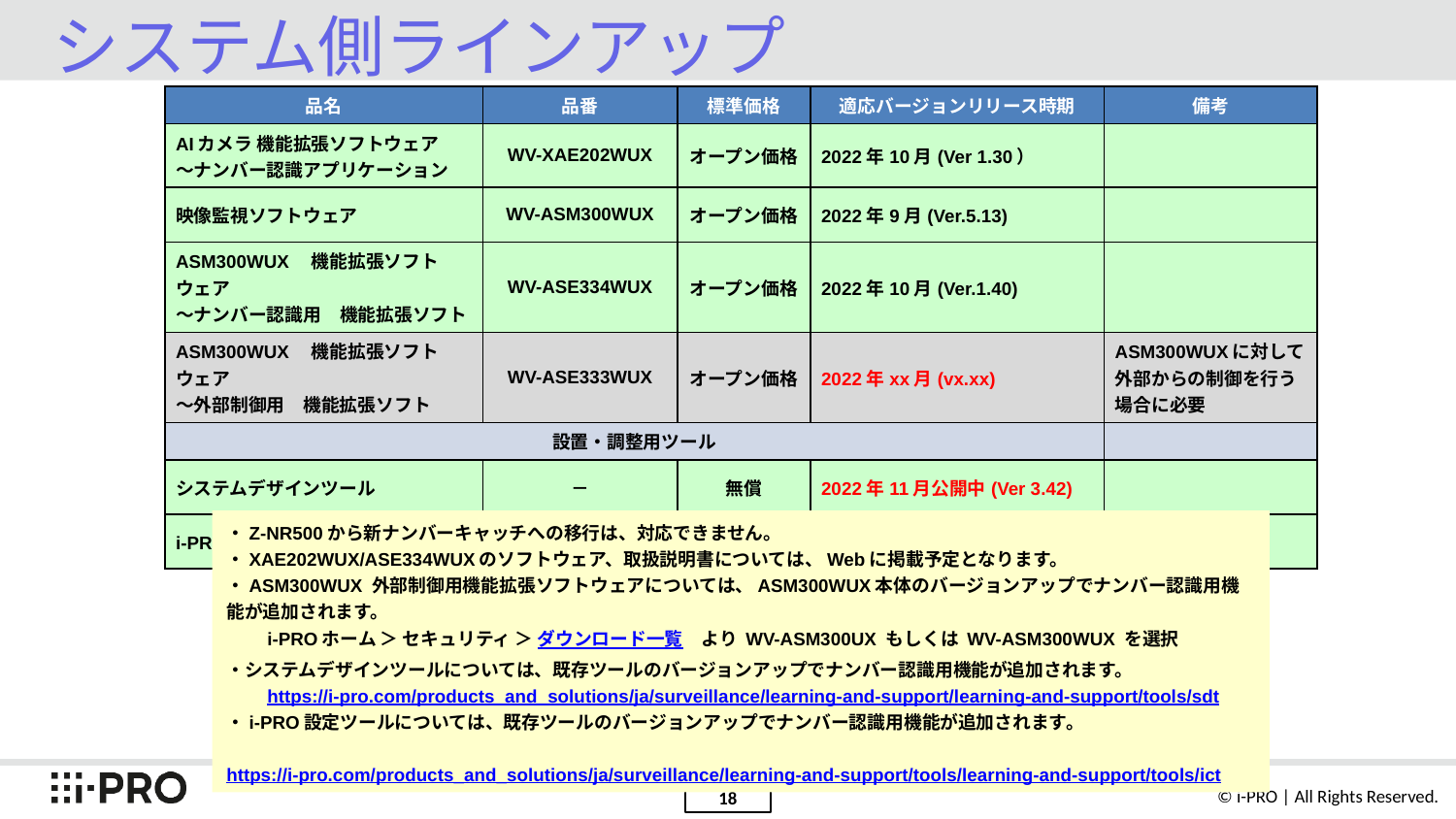

# システム側ラインアップ
| 品名 | 品番 | 標準価格 | 適応バージョンリリース時期 | 備考 |
| --- | --- | --- | --- | --- |
| AIカメラ 機能拡張ソフトウェア ～ナンバー認識アプリケーション | WV-XAE202WUX | オープン価格 | 2022年10月(Ver 1.30） |  |
| 映像監視ソフトウェア | WV-ASM300WUX | オープン価格 | 2022年9月(Ver.5.13) |  |
| ASM300WUX　機能拡張ソフトウェア ～ナンバー認識用　機能拡張ソフト | WV-ASE334WUX | オープン価格 | 2022年10月(Ver.1.40) |  |
| ASM300WUX　機能拡張ソフトウェア ～外部制御用　機能拡張ソフト | WV-ASE333WUX | オープン価格 | 2022年xx月(vx.xx) | ASM300WUXに対して 外部からの制御を行う 場合に必要 |
| 設置・調整用ツール |  |  |  |  |
| システムデザインツール | － | 無償 | 2022年11月公開中(Ver 3.42) |  |
| i-PRO設定ツール（iCT） | － | 無償 | 2022年11月公開中(Ver 3.30) |  |
・Z-NR500から新ナンバーキャッチへの移行は、対応できません。
・XAE202WUX/ASE334WUXのソフトウェア、取扱説明書については、Webに掲載予定となります。
・ASM300WUX 外部制御用機能拡張ソフトウェアについては、ASM300WUX本体のバージョンアップでナンバー認識用機能が追加されます。
        i-PROホーム ＞ セキュリティ ＞ ダウンロード一覧　より WV-ASM300UX もしくは WV-ASM300WUX を選択
・システムデザインツールについては、既存ツールのバージョンアップでナンバー認識用機能が追加されます。
　　https://i-pro.com/products_and_solutions/ja/surveillance/learning-and-support/learning-and-support/tools/sdt
・i-PRO設定ツールについては、既存ツールのバージョンアップでナンバー認識用機能が追加されます。
　　https://i-pro.com/products_and_solutions/ja/surveillance/learning-and-support/tools/learning-and-support/tools/ict